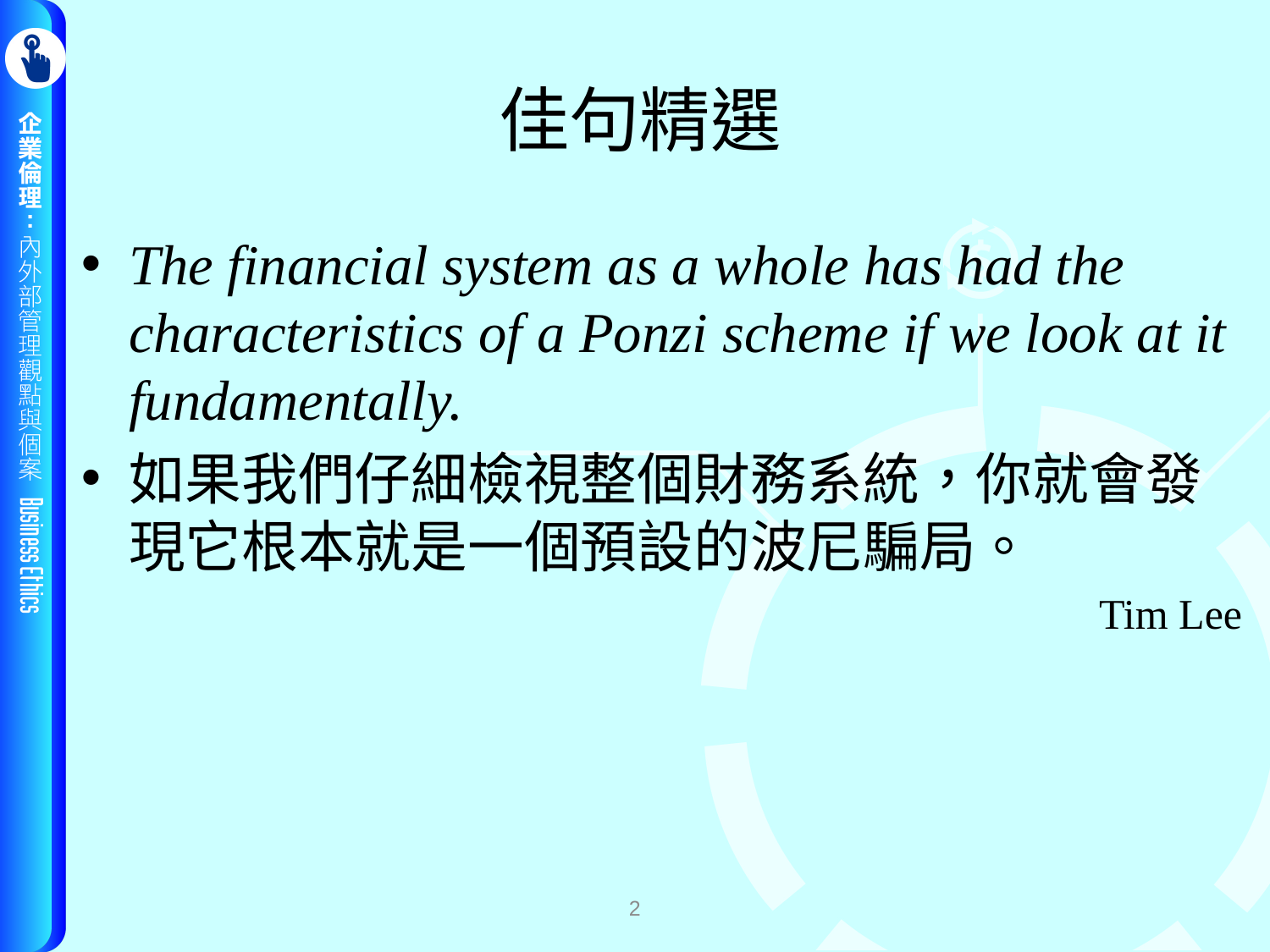

# 佳句精選
The financial system as a whole has had the characteristics of a Ponzi scheme if we look at it fundamentally.
如果我們仔細檢視整個財務系統，你就會發現它根本就是一個預設的波尼騙局。
Tim Lee
2